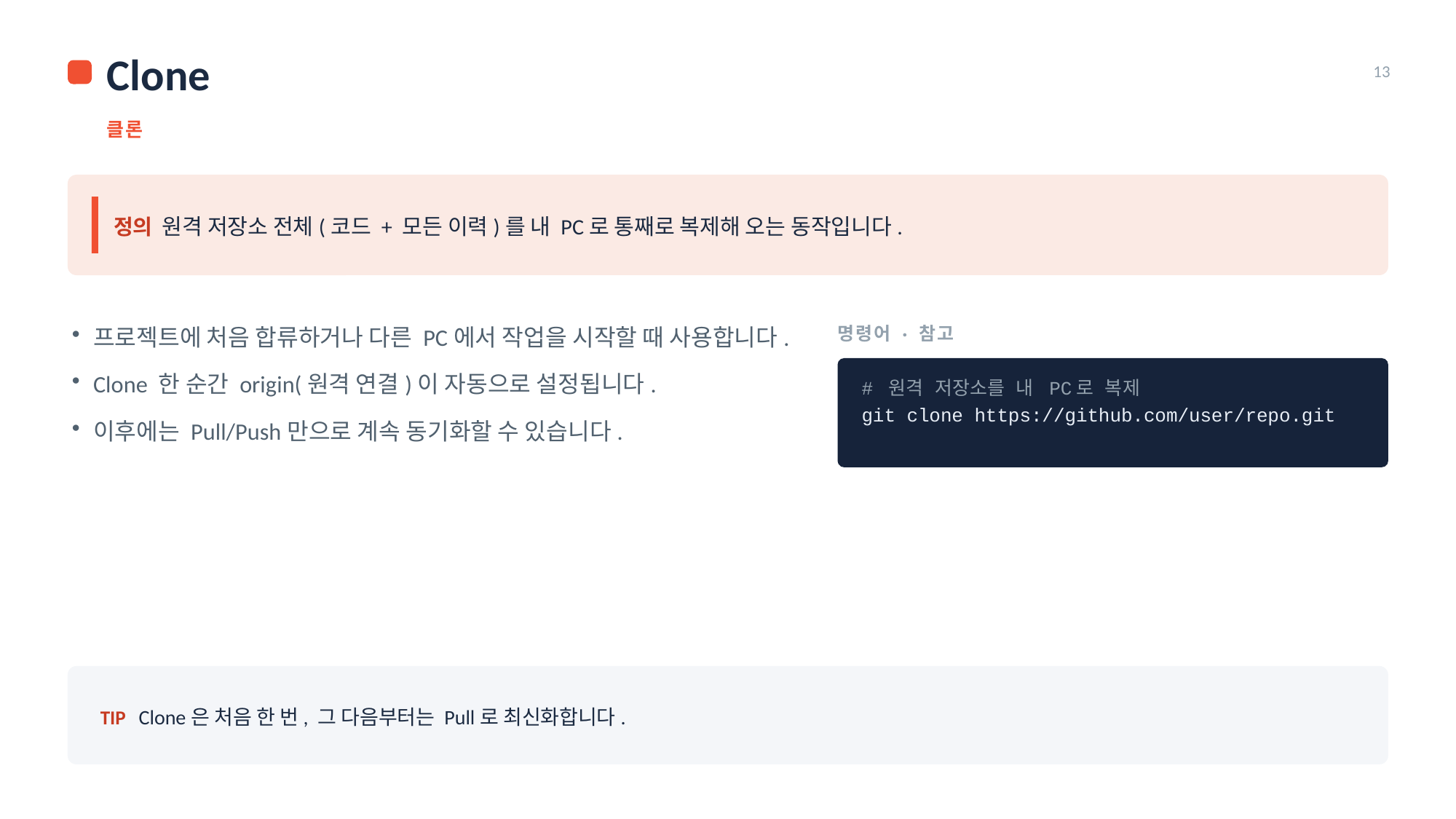

Clone
13

클론

정의  원격 저장소 전체(코드 + 모든 이력)를 내 PC로 통째로 복제해 오는 동작입니다.

명령어 · 참고
프로젝트에 처음 합류하거나 다른 PC에서 작업을 시작할 때 사용합니다.
Clone 한 순간 origin(원격 연결)이 자동으로 설정됩니다.
이후에는 Pull/Push만으로 계속 동기화할 수 있습니다.

# 원격 저장소를 내 PC로 복제
git clone https://github.com/user/repo.git

TIP   Clone은 처음 한 번, 그 다음부터는 Pull로 최신화합니다.